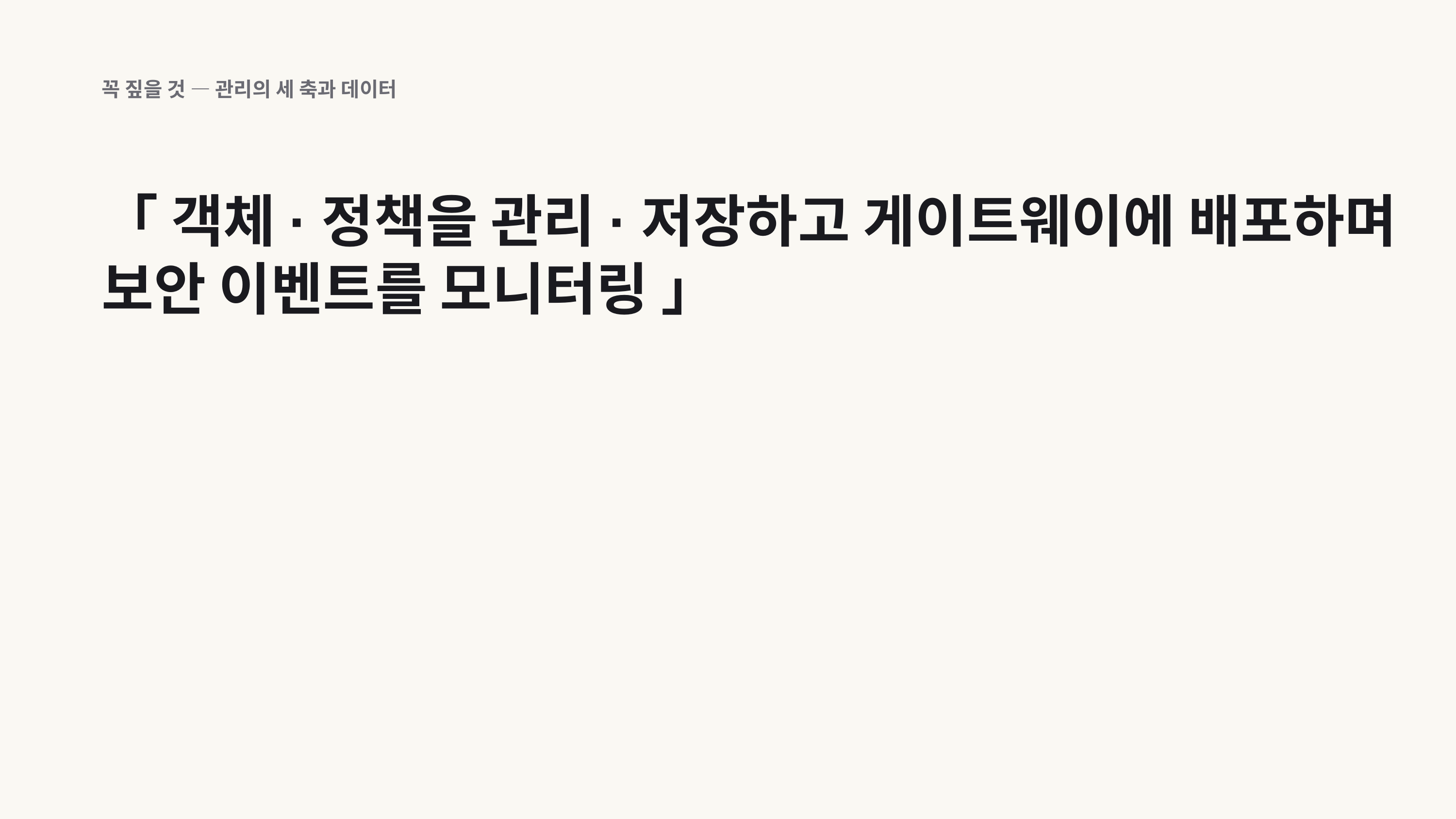

꼭 짚을 것 — 관리의 세 축과 데이터
「 객체·정책을 관리·저장하고 게이트웨이에 배포하며 보안 이벤트를 모니터링 」